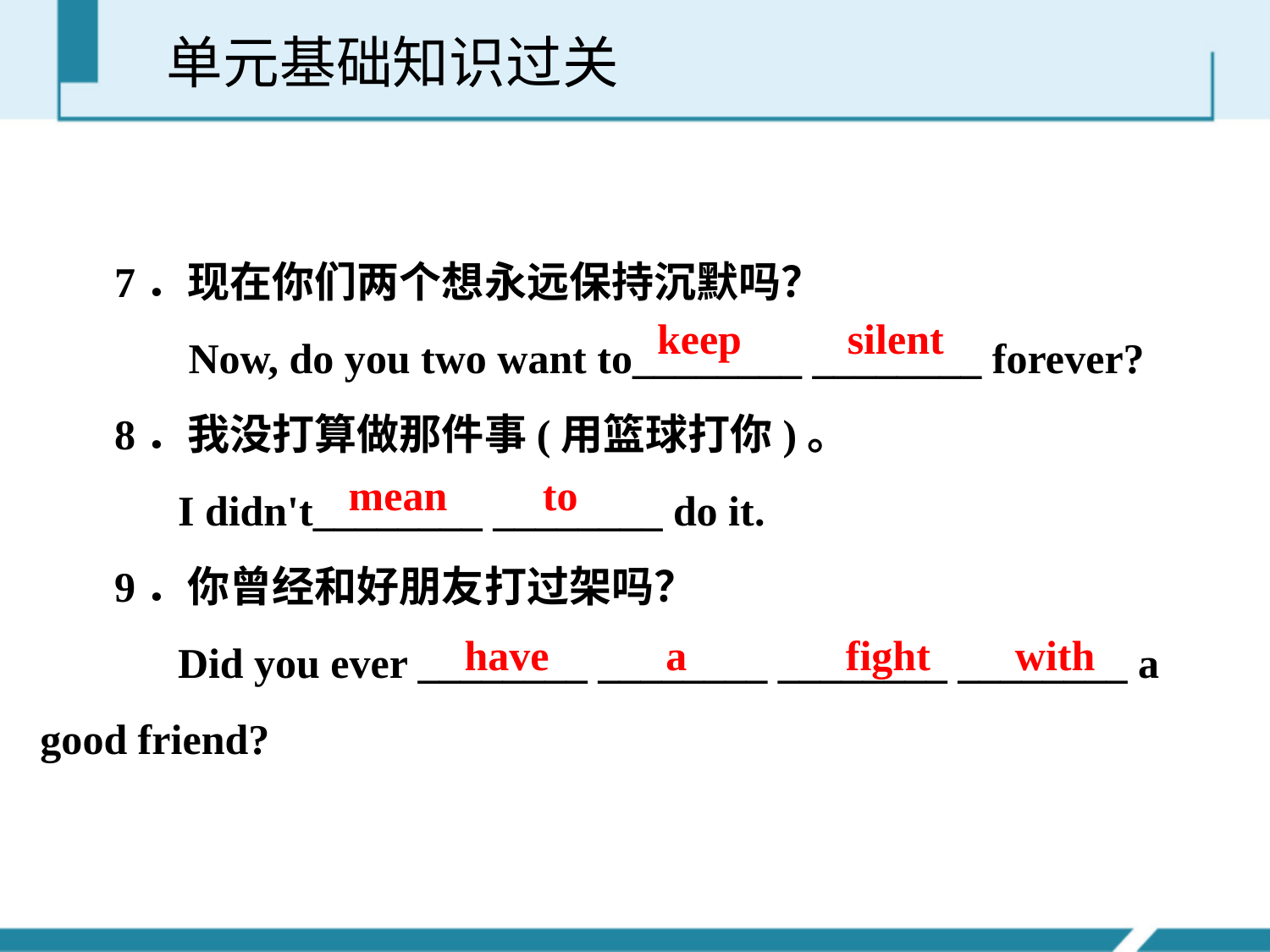

单元基础知识过关
       7．现在你们两个想永远保持沉默吗？
              Now, do you two want to________ ________ forever?
       8．我没打算做那件事(用篮球打你)。
             I didn't________ ________ do it.
       9．你曾经和好朋友打过架吗？
             Did you ever ________ ________ ________ ________ a good friend?
keep          silent
mean         to
have           a               fight        with